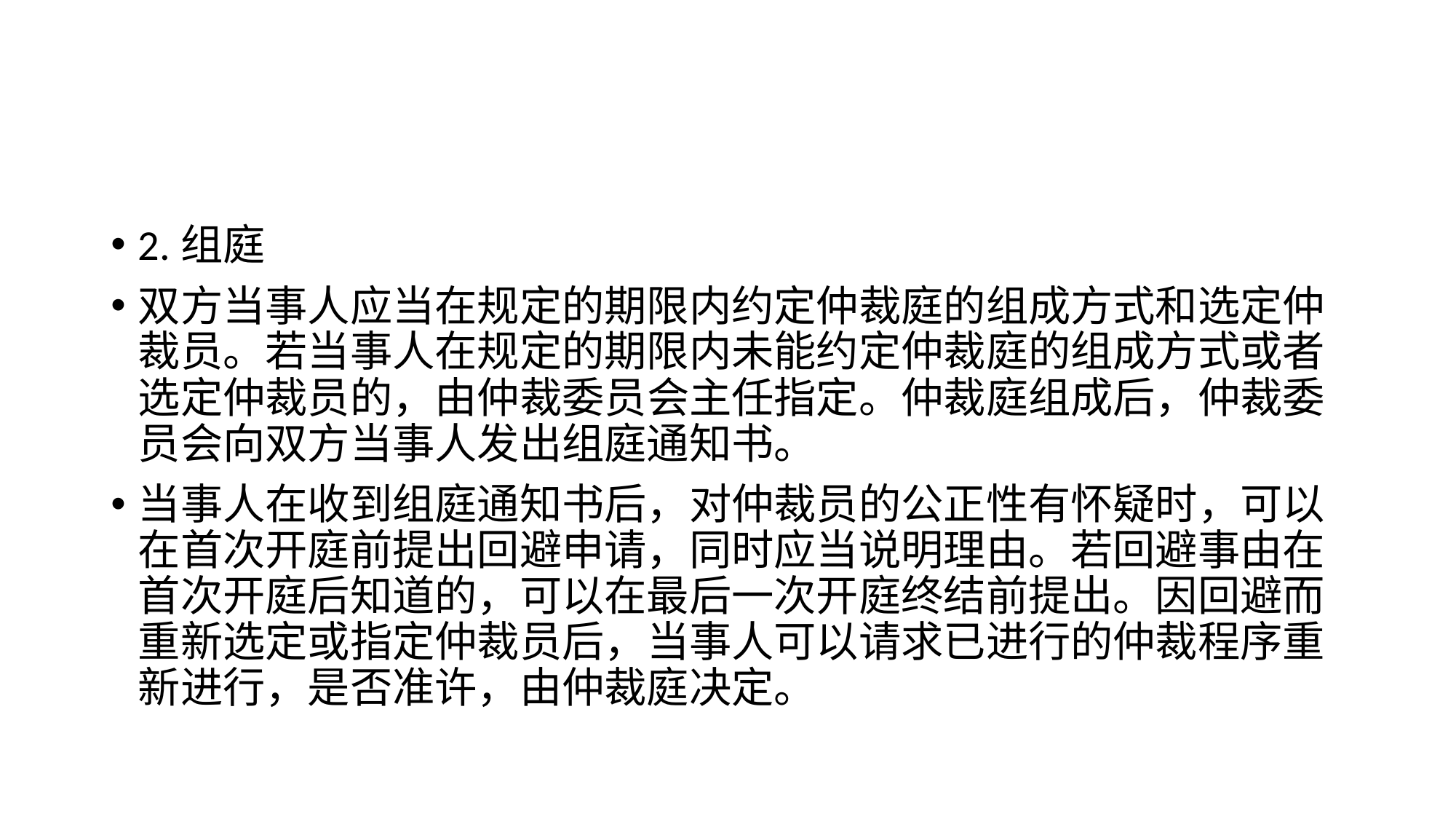

#
2.组庭
双方当事人应当在规定的期限内约定仲裁庭的组成方式和选定仲裁员。若当事人在规定的期限内未能约定仲裁庭的组成方式或者选定仲裁员的，由仲裁委员会主任指定。仲裁庭组成后，仲裁委员会向双方当事人发出组庭通知书。
当事人在收到组庭通知书后，对仲裁员的公正性有怀疑时，可以在首次开庭前提出回避申请，同时应当说明理由。若回避事由在首次开庭后知道的，可以在最后一次开庭终结前提出。因回避而重新选定或指定仲裁员后，当事人可以请求已进行的仲裁程序重新进行，是否准许，由仲裁庭决定。